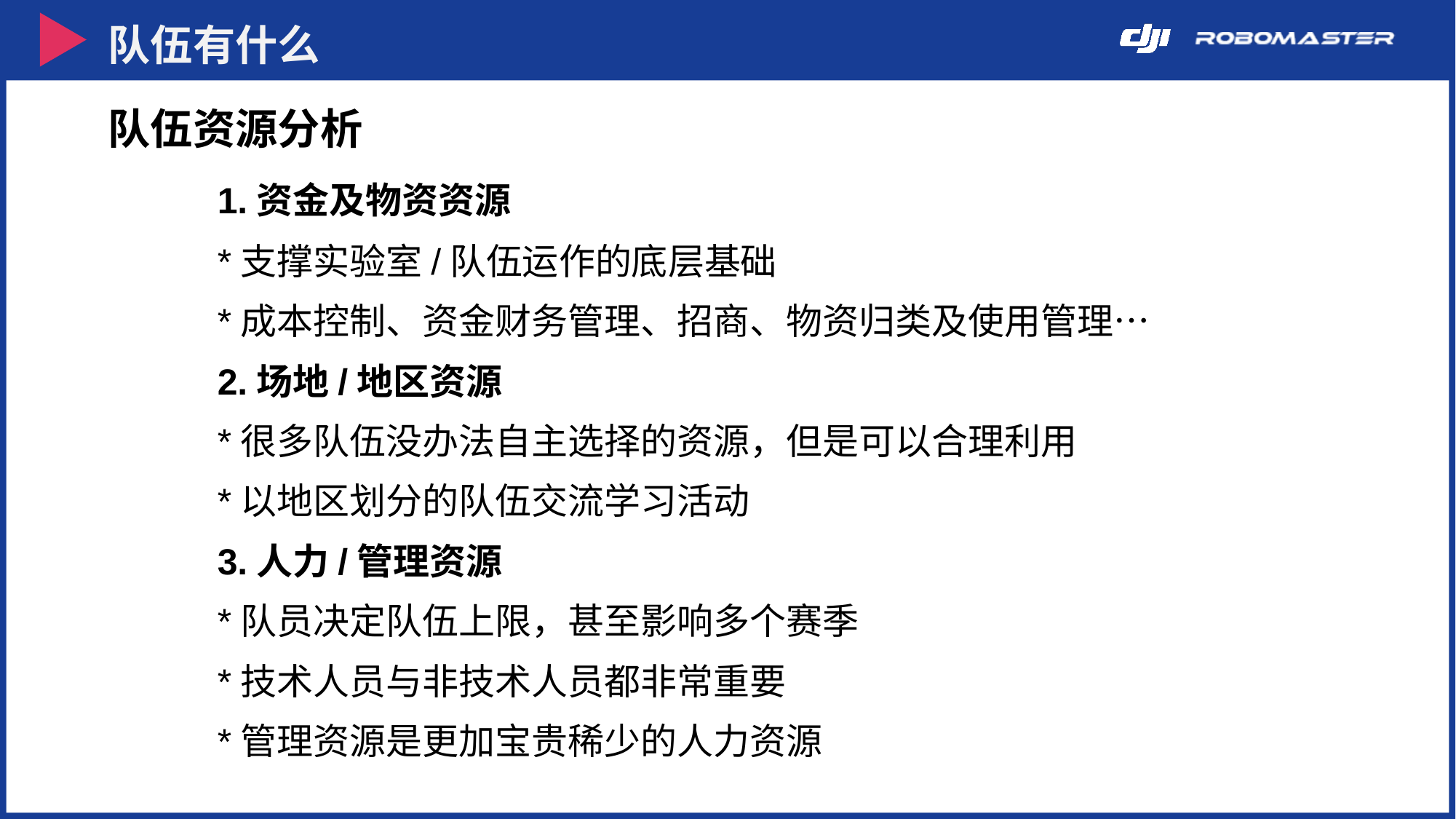

队伍有什么
队伍资源分析
	1.资金及物资资源
	*支撑实验室/队伍运作的底层基础
	*成本控制、资金财务管理、招商、物资归类及使用管理…
	2.场地/地区资源
	*很多队伍没办法自主选择的资源，但是可以合理利用
	*以地区划分的队伍交流学习活动
	3.人力/管理资源
	*队员决定队伍上限，甚至影响多个赛季
	*技术人员与非技术人员都非常重要
	*管理资源是更加宝贵稀少的人力资源